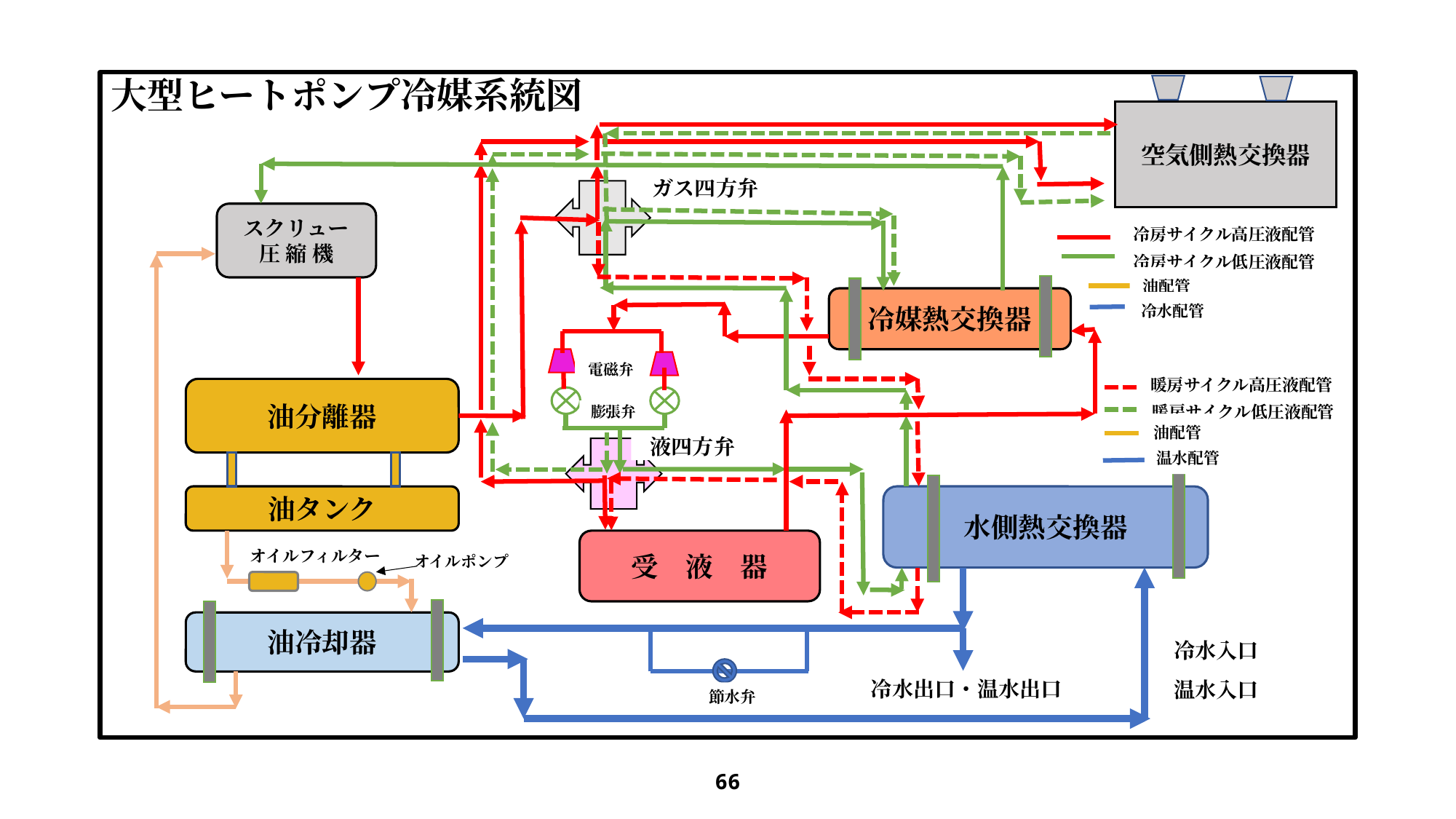

大型ヒートポンプ冷媒系統図

空気側熱交換器
ガス四方弁

スクリュー
圧 縮 機
冷房サイクル高圧液配管
冷房サイクル低圧液配管
油配管

冷媒熱交換器
冷水配管

電磁弁
暖房サイクル高圧液配管
油分離器

暖房サイクル低圧液配管
膨張弁
油配管
液四方弁

温水配管

油タンク
水側熱交換器
受　液　器
オイルフィルター
オイルポンプ

油冷却器
冷水入口

冷水出口・温水出口
温水入口
節水弁
66